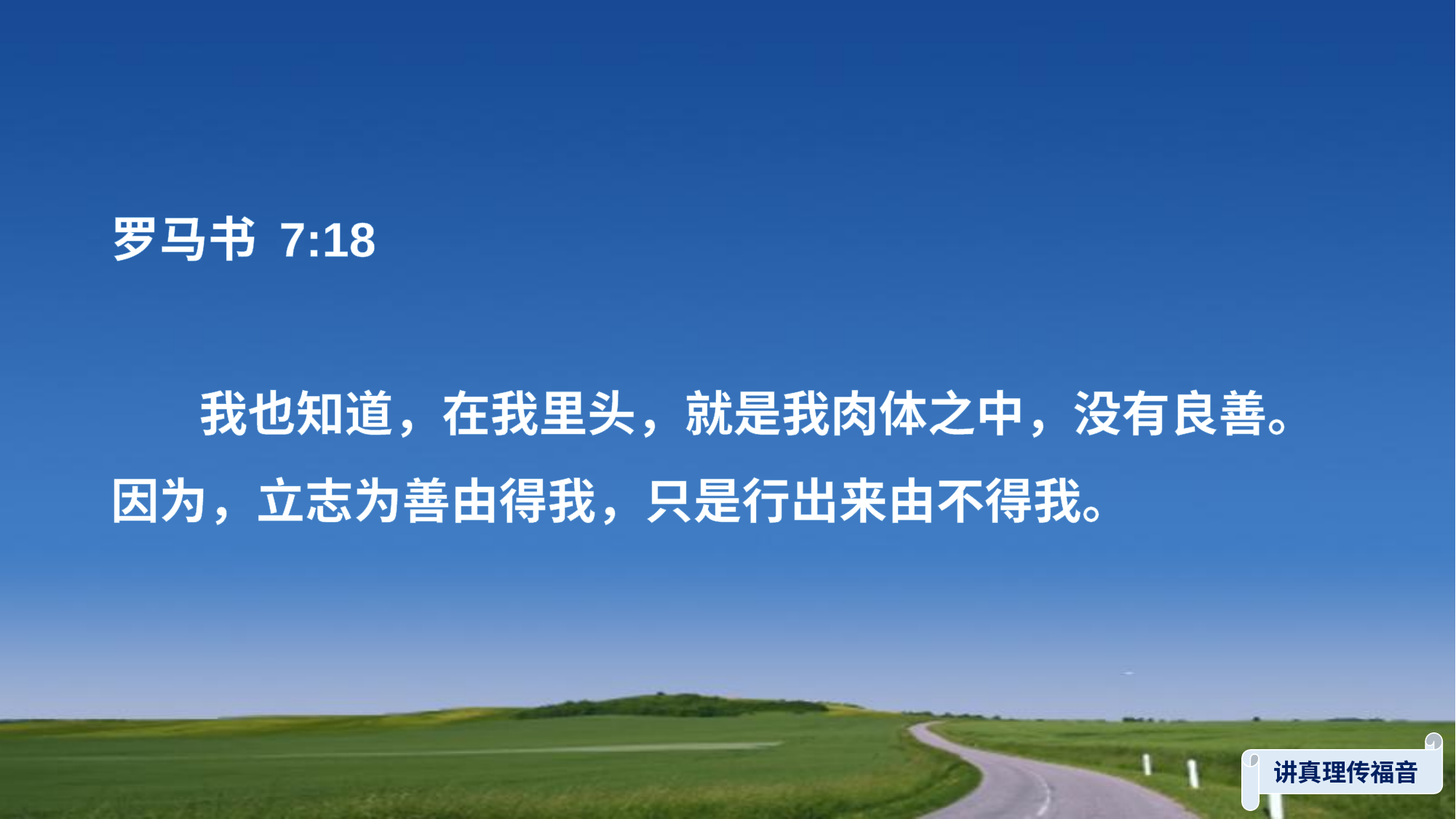

罗马书 7:18

       我也知道，在我里头，就是我肉体之中，没有良善。因为，立志为善由得我，只是行出来由不得我。
讲真理传福音